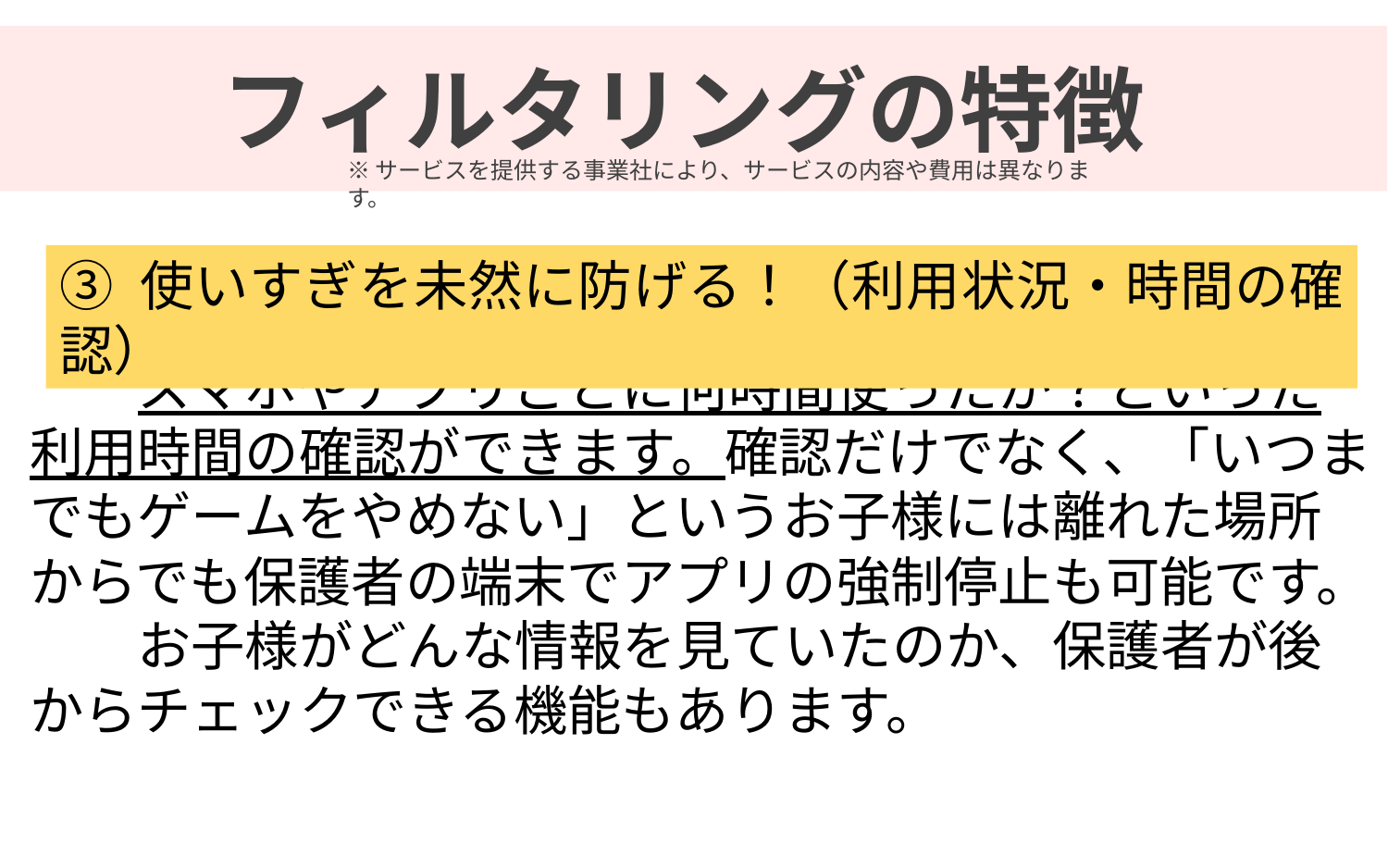

フィルタリングの特徴
※サービスを提供する事業社により、サービスの内容や費用は異なります。
③ 使いすぎを未然に防げる！（利用状況・時間の確認）

　　スマホやアプリごとに何時間使ったか？といった利用時間の確認ができます。確認だけでなく、「いつまでもゲームをやめない」というお子様には離れた場所からでも保護者の端末でアプリの強制停止も可能です。
　　お子様がどんな情報を見ていたのか、保護者が後からチェックできる機能もあります。